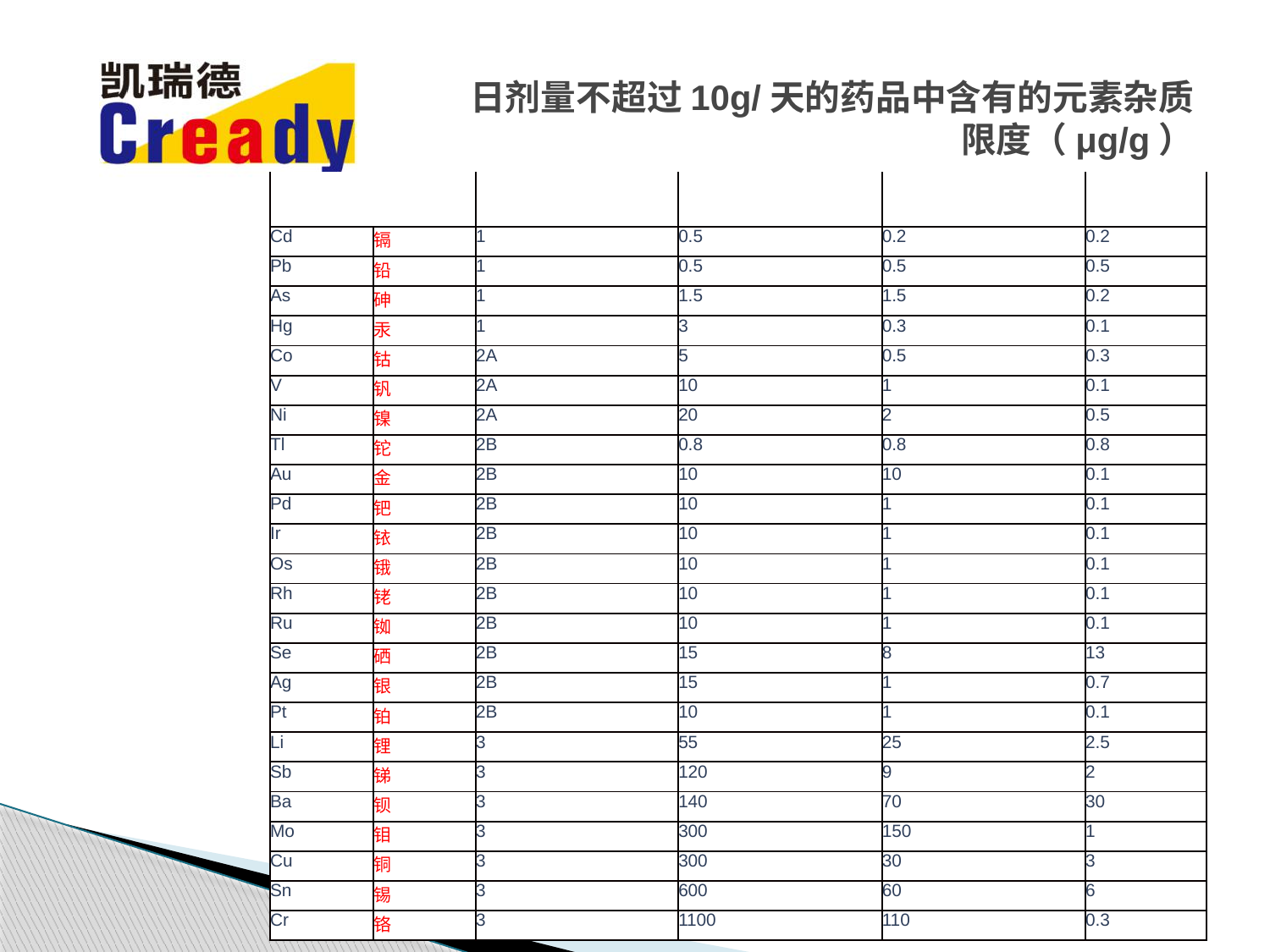

# 日剂量不超过10g/天的药品中含有的元素杂质 限度（μg/g）
| 元素 |  | 分类 | 口服浓度 | 注射浓度 | 吸入浓度 |
| --- | --- | --- | --- | --- | --- |
| Cd | 镉 | 1 | 0.5 | 0.2 | 0.2 |
| Pb | 铅 | 1 | 0.5 | 0.5 | 0.5 |
| As | 砷 | 1 | 1.5 | 1.5 | 0.2 |
| Hg | 汞 | 1 | 3 | 0.3 | 0.1 |
| Co | 钴 | 2A | 5 | 0.5 | 0.3 |
| V | 钒 | 2A | 10 | 1 | 0.1 |
| Ni | 镍 | 2A | 20 | 2 | 0.5 |
| Tl | 铊 | 2B | 0.8 | 0.8 | 0.8 |
| Au | 金 | 2B | 10 | 10 | 0.1 |
| Pd | 钯 | 2B | 10 | 1 | 0.1 |
| Ir | 铱 | 2B | 10 | 1 | 0.1 |
| Os | 锇 | 2B | 10 | 1 | 0.1 |
| Rh | 铑 | 2B | 10 | 1 | 0.1 |
| Ru | 铷 | 2B | 10 | 1 | 0.1 |
| Se | 硒 | 2B | 15 | 8 | 13 |
| Ag | 银 | 2B | 15 | 1 | 0.7 |
| Pt | 铂 | 2B | 10 | 1 | 0.1 |
| Li | 锂 | 3 | 55 | 25 | 2.5 |
| Sb | 锑 | 3 | 120 | 9 | 2 |
| Ba | 钡 | 3 | 140 | 70 | 30 |
| Mo | 钼 | 3 | 300 | 150 | 1 |
| Cu | 铜 | 3 | 300 | 30 | 3 |
| Sn | 锡 | 3 | 600 | 60 | 6 |
| Cr | 铬 | 3 | 1100 | 110 | 0.3 |